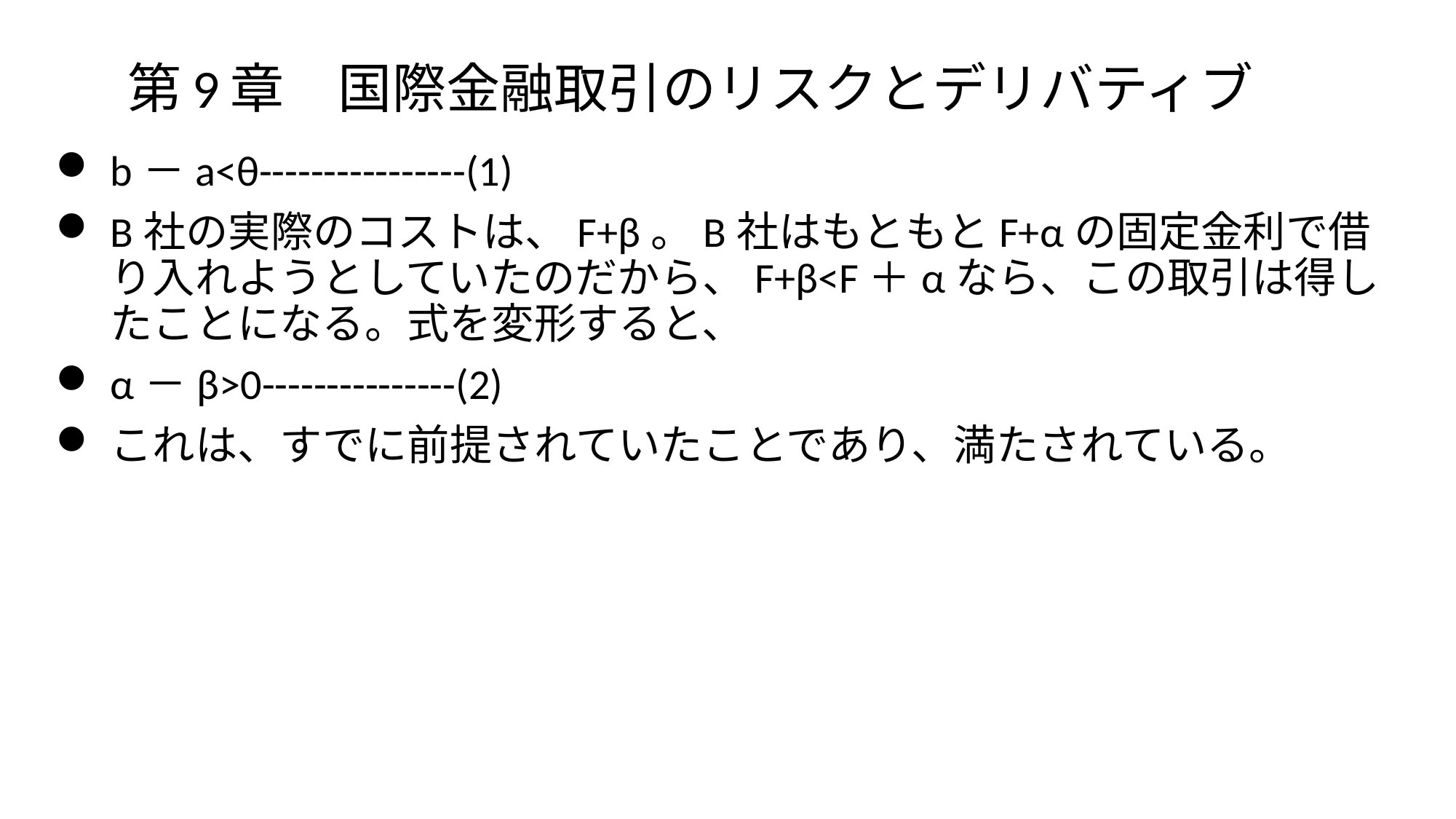

# 第9章　国際金融取引のリスクとデリバティブ
b－a<θ----------------(1)
B社の実際のコストは、F+β。B社はもともとF+αの固定金利で借り入れようとしていたのだから、F+β<F＋αなら、この取引は得したことになる。式を変形すると、
α－β>0---------------(2)
これは、すでに前提されていたことであり、満たされている。